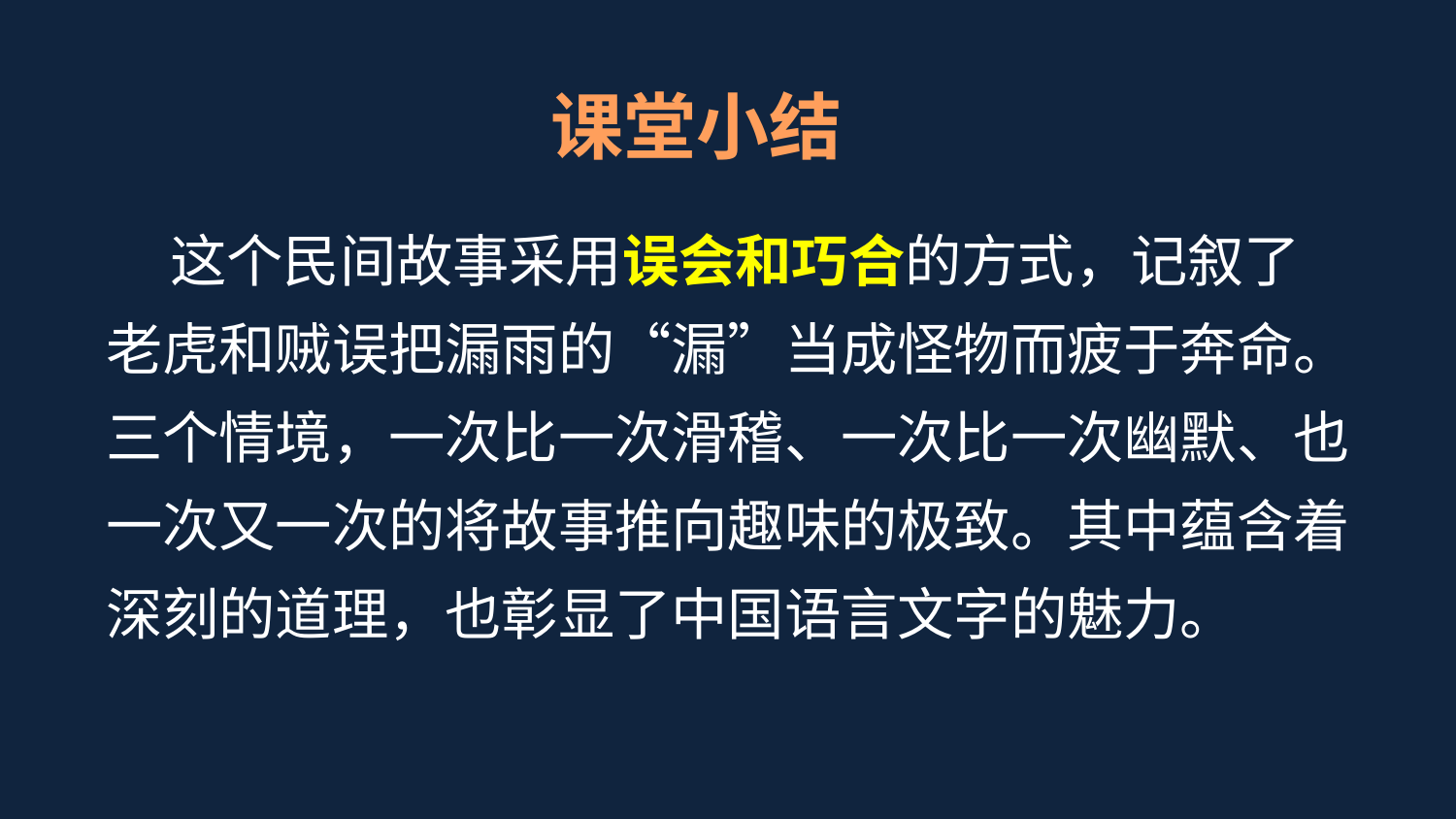

课堂小结
    这个民间故事采用误会和巧合的方式，记叙了老虎和贼误把漏雨的“漏”当成怪物而疲于奔命。三个情境，一次比一次滑稽、一次比一次幽默、也一次又一次的将故事推向趣味的极致。其中蕴含着深刻的道理，也彰显了中国语言文字的魅力。